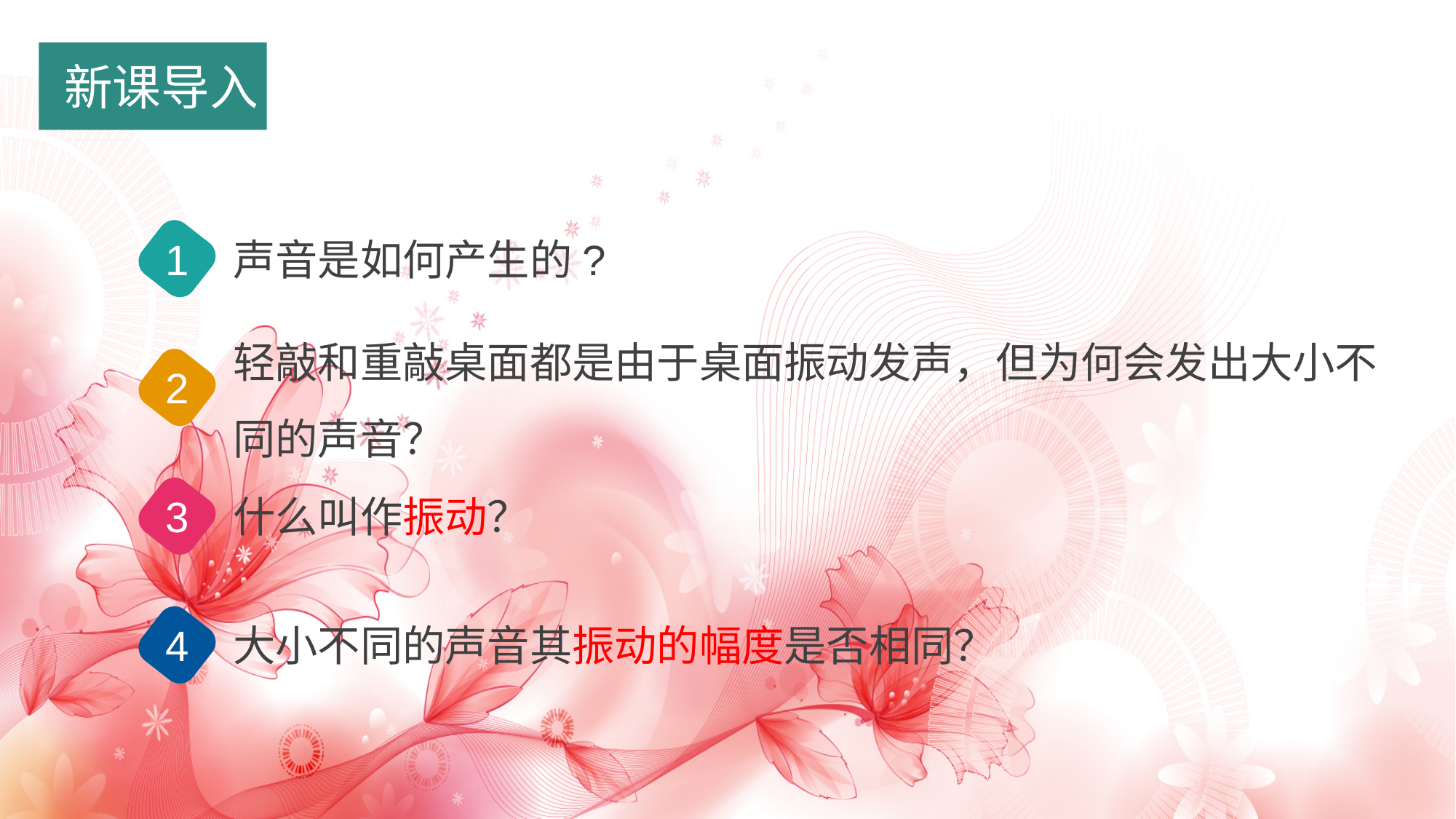

新课导入

1
声音是如何产生的?
轻敲和重敲桌面都是由于桌面振动发声，但为何会发出大小不同的声音？

2

什么叫作振动？
3

大小不同的声音其振动的幅度是否相同？
4